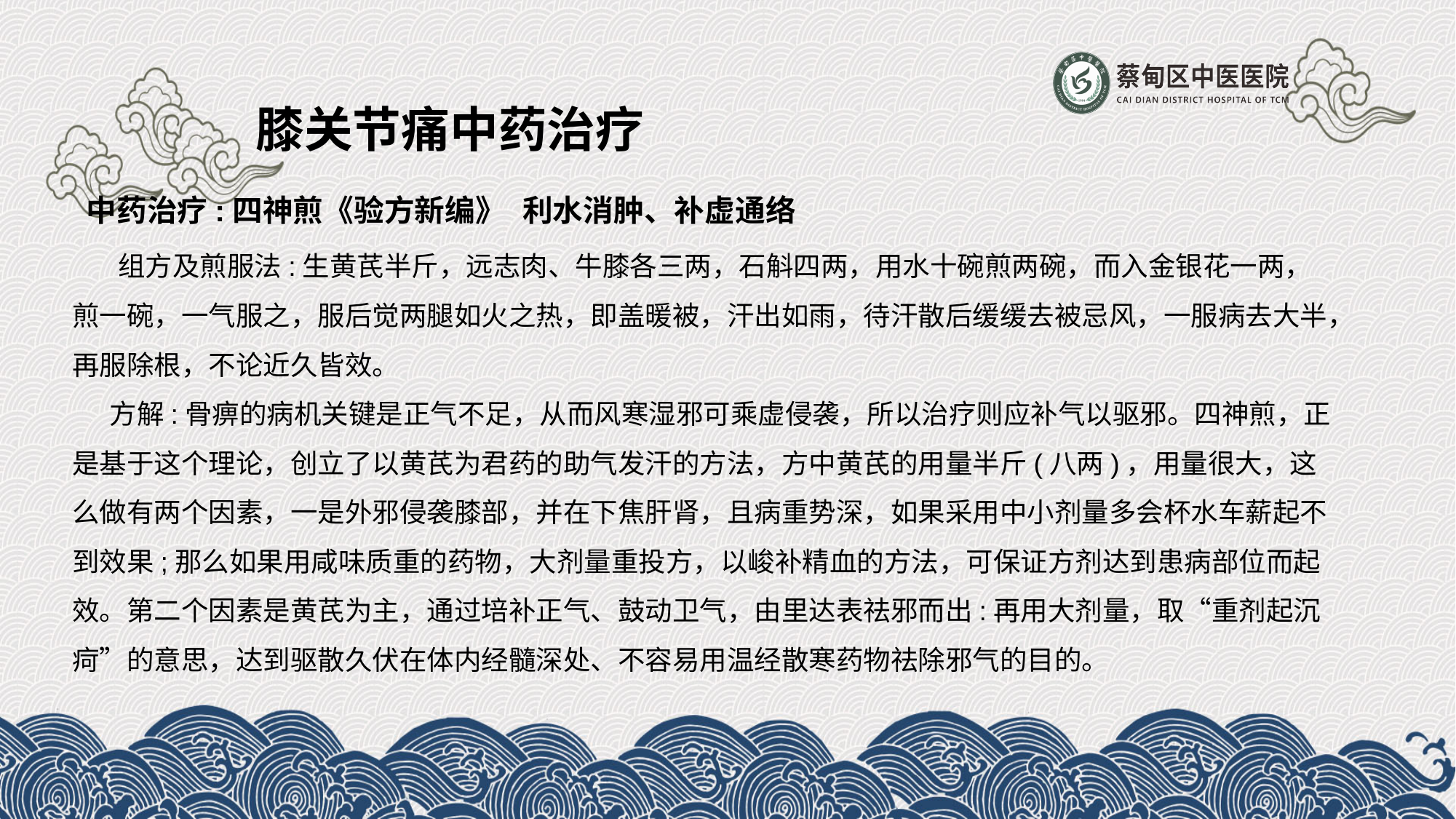

膝关节痛中药治疗

 中药治疗:四神煎《验方新编》	  利水消肿、补虚通络
      组方及煎服法:生黄芪半斤，远志肉、牛膝各三两，石斛四两，用水十碗煎两碗，而入金银花一两，煎一碗，一气服之，服后觉两腿如火之热，即盖暖被，汗出如雨，待汗散后缓缓去被忌风，一服病去大半，再服除根，不论近久皆效。
     方解:骨痹的病机关键是正气不足，从而风寒湿邪可乘虚侵袭，所以治疗则应补气以驱邪。四神煎，正是基于这个理论，创立了以黄芪为君药的助气发汗的方法，方中黄芪的用量半斤(八两)，用量很大，这么做有两个因素，一是外邪侵袭膝部，并在下焦肝肾，且病重势深，如果采用中小剂量多会杯水车薪起不到效果;那么如果用咸味质重的药物，大剂量重投方，以峻补精血的方法，可保证方剂达到患病部位而起效。第二个因素是黄芪为主，通过培补正气、鼓动卫气，由里达表祛邪而出:再用大剂量，取“重剂起沉疴”的意思，达到驱散久伏在体内经髓深处、不容易用温经散寒药物祛除邪气的目的。